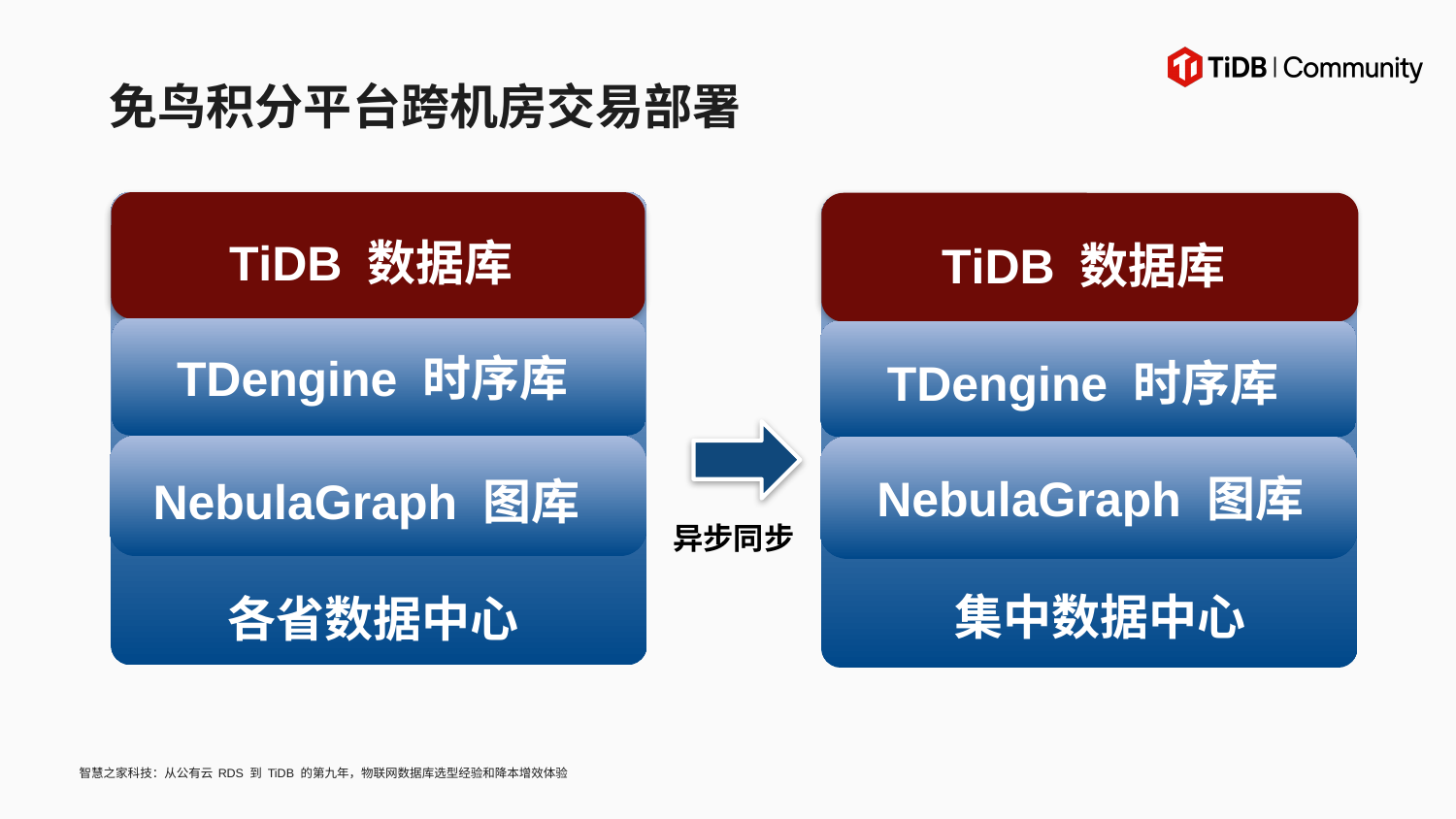

免鸟积分平台跨机房交易部署

TiDB 数据库
TiDB 数据库

TDengine 时序库
TDengine 时序库

NebulaGraph 图库
NebulaGraph 图库
异步同步
集中数据中心
各省数据中心
智慧之家科技：从公有云 RDS 到 TiDB 的第九年，物联网数据库选型经验和降本增效体验